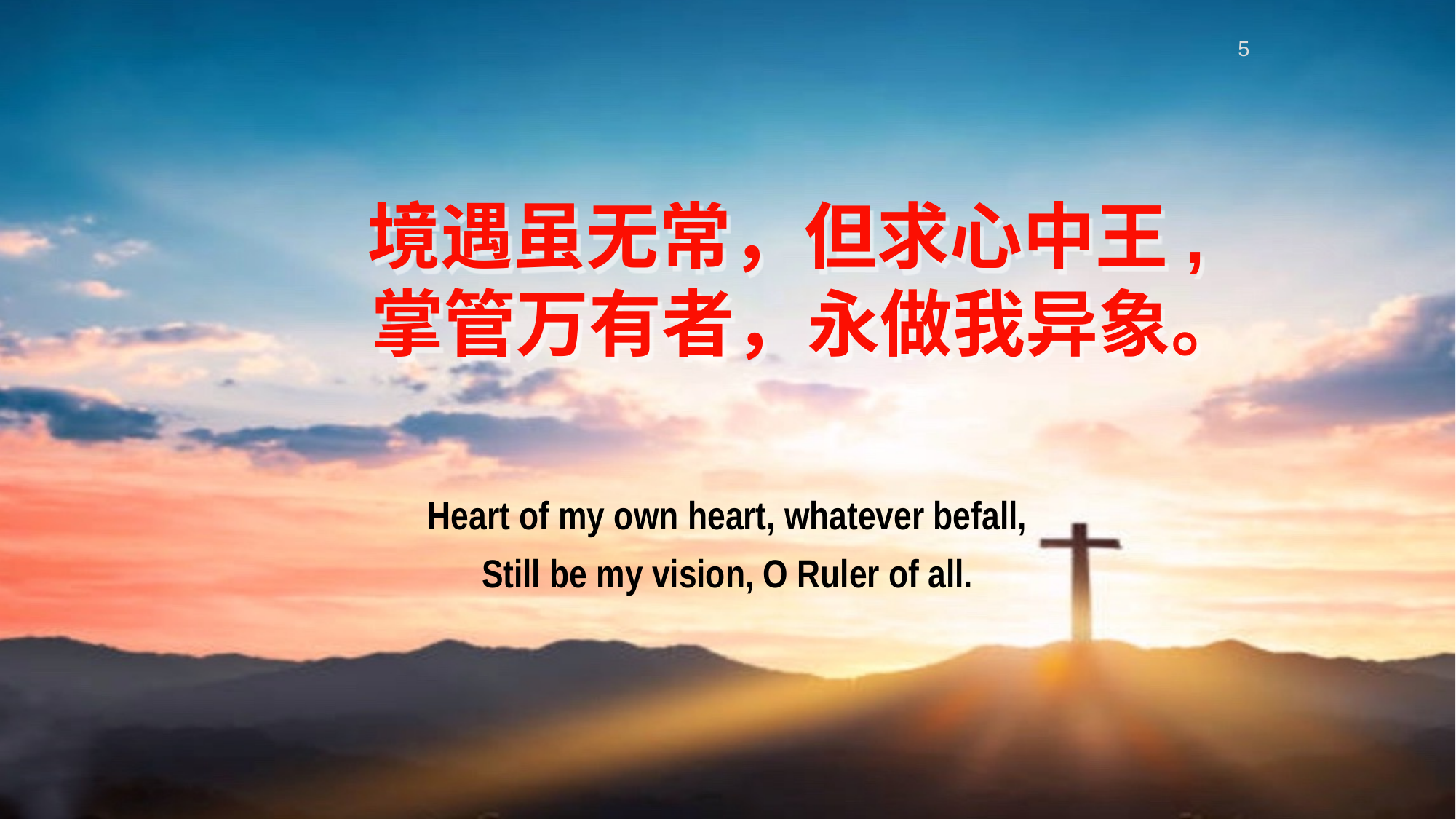

5
  境遇虽无常，但求心中王,掌管万有者，永做我异象。
Heart of my own heart, whatever befall,
Still be my vision, O Ruler of all.